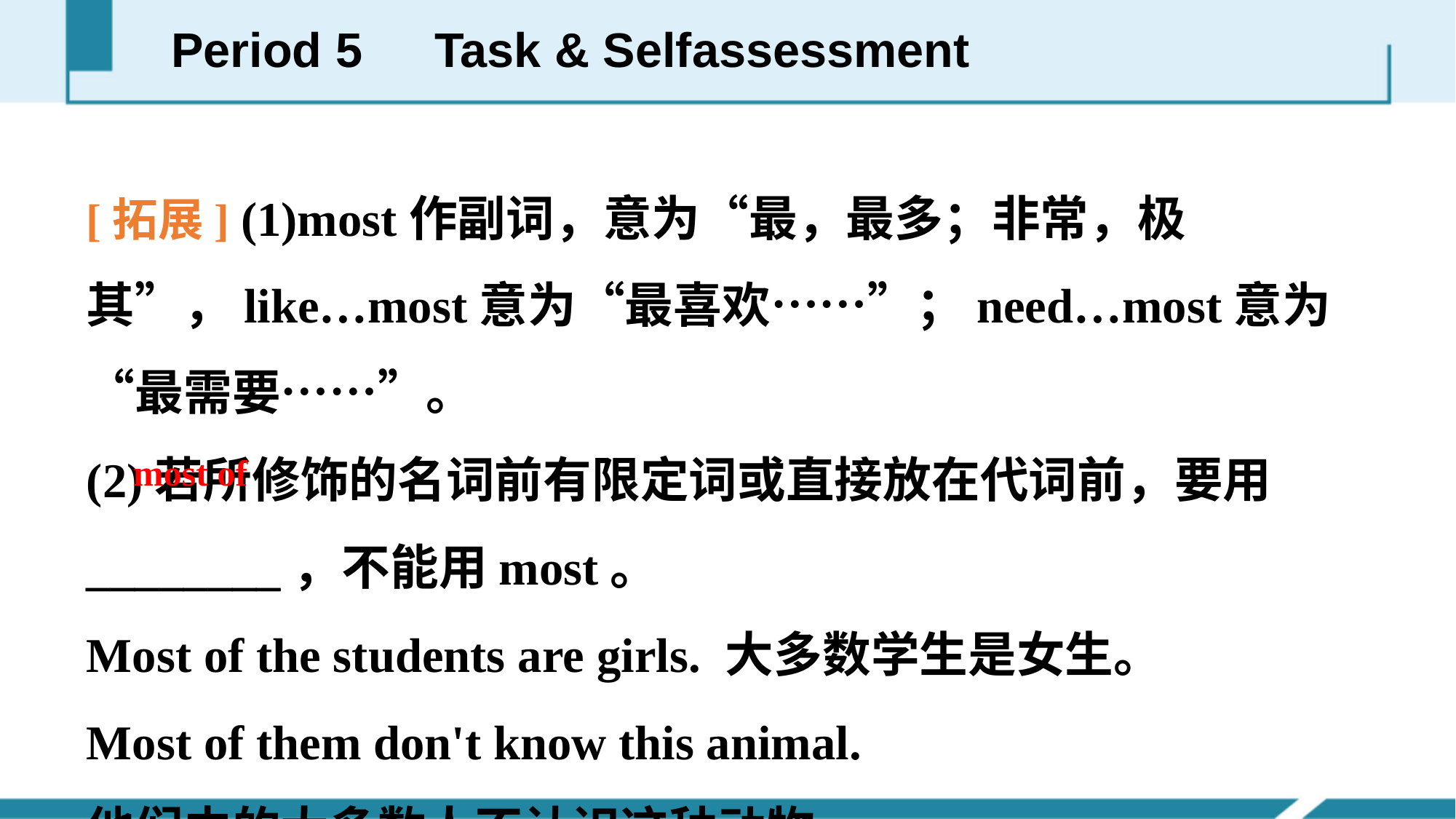

Period 5　Task & Self­assessment
[拓展] (1)most作副词，意为“最，最多；非常，极其”，like…most意为“最喜欢……”；need…most意为“最需要……”。
(2)若所修饰的名词前有限定词或直接放在代词前，要用________，不能用most。
Most of the students are girls. 大多数学生是女生。
Most of them don't know this animal.
他们中的大多数人不认识这种动物。
most of